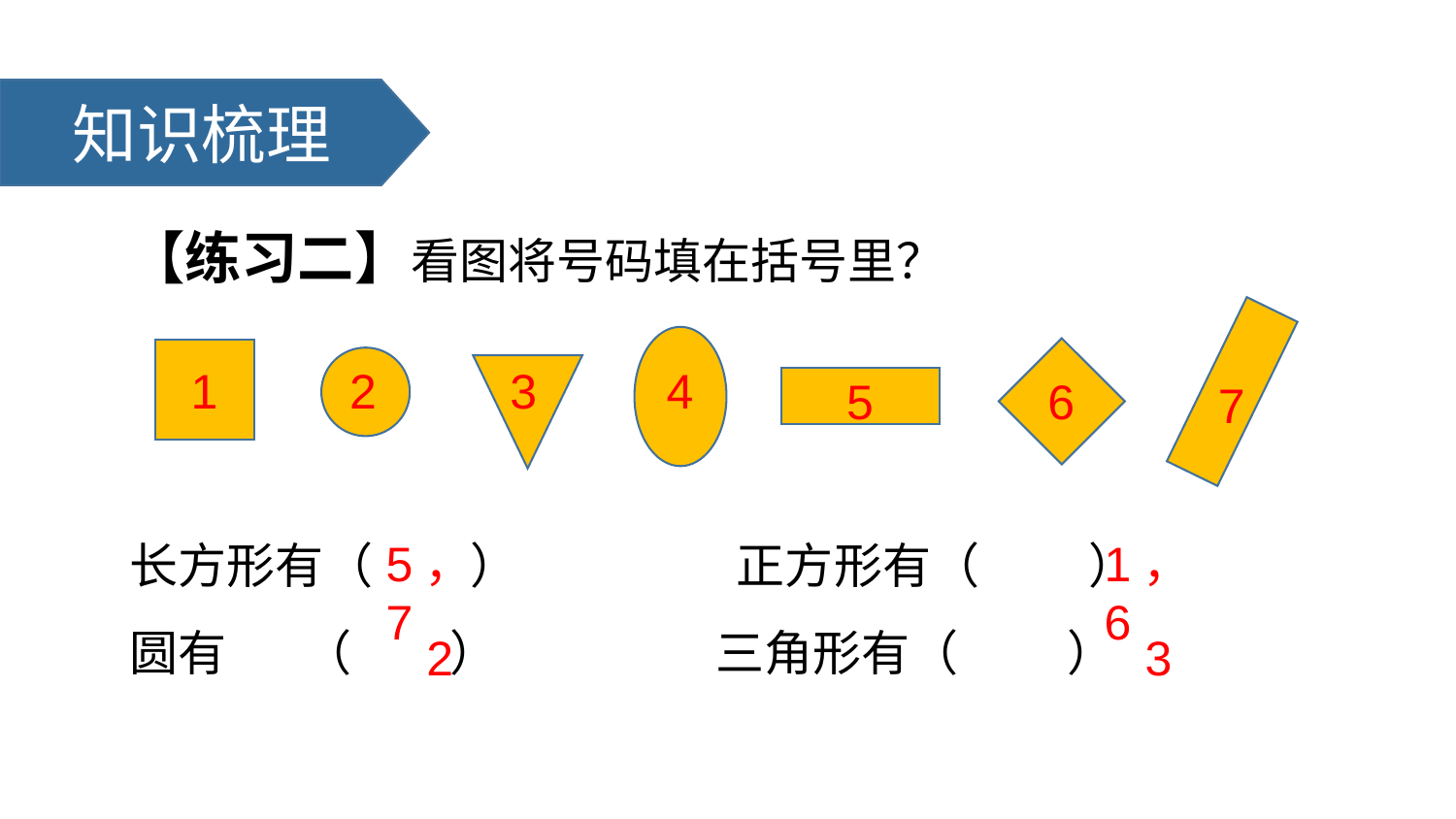

知识梳理
【练习二】看图将号码填在括号里？

3
2
1
4

5
6

7
长方形有（         ）                    正方形有（          ）
圆有       （         ）                    三角形有（          ）
5，7
1，6
   2
   3